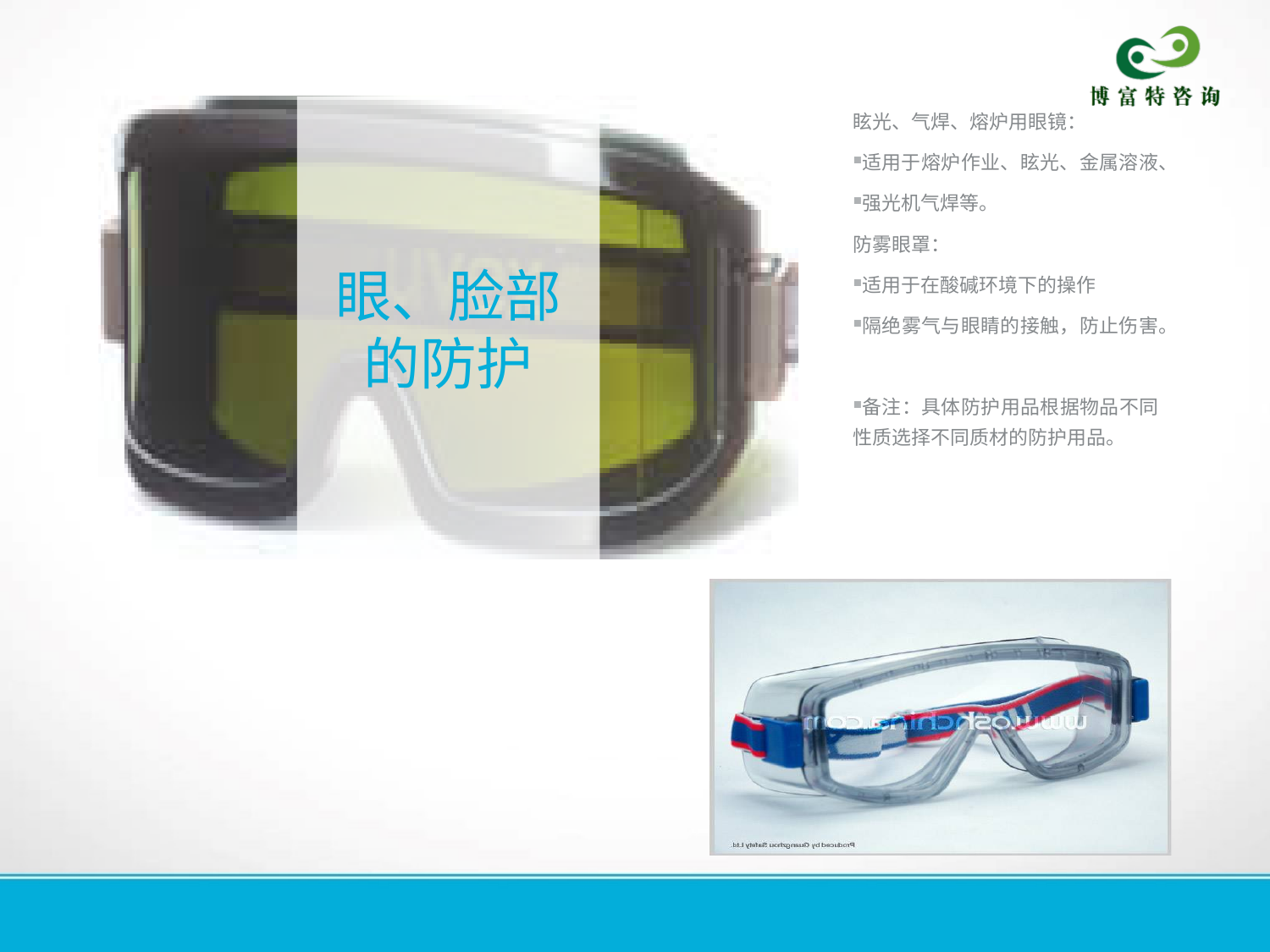

眼、脸部的防护
眩光、气焊、熔炉用眼镜：
适用于熔炉作业、眩光、金属溶液、
强光机气焊等。
防雾眼罩：
适用于在酸碱环境下的操作
隔绝雾气与眼睛的接触，防止伤害。

备注：具体防护用品根据物品不同性质选择不同质材的防护用品。